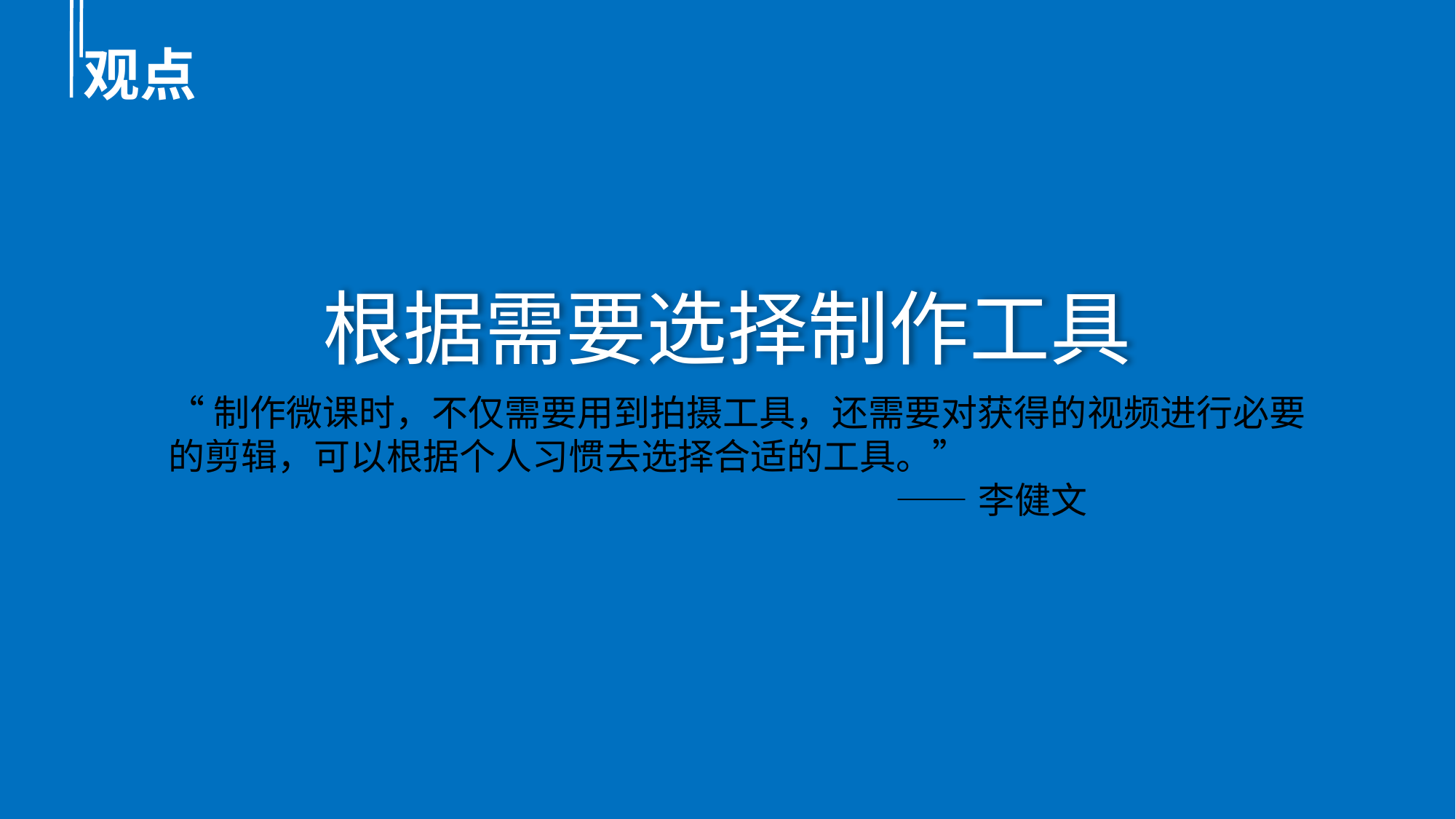

# 观点
根据需要选择制作工具
“制作微课时，不仅需要用到拍摄工具，还需要对获得的视频进行必要的剪辑，可以根据个人习惯去选择合适的工具。”
                                                              ——李健文